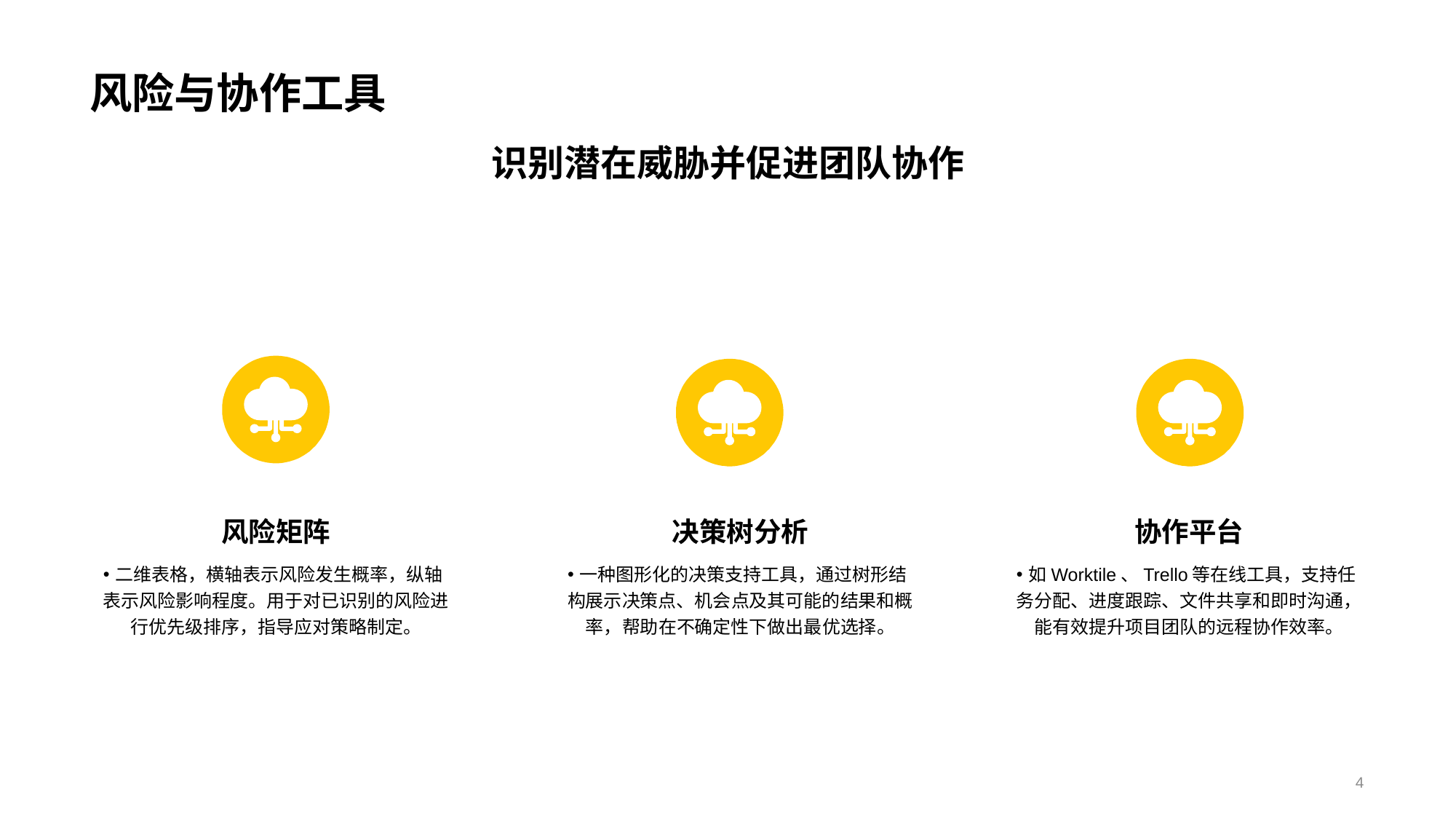

风险与协作工具
识别潜在威胁并促进团队协作

风险矩阵
二维表格，横轴表示风险发生概率，纵轴表示风险影响程度。用于对已识别的风险进行优先级排序，指导应对策略制定。

决策树分析
一种图形化的决策支持工具，通过树形结构展示决策点、机会点及其可能的结果和概率，帮助在不确定性下做出最优选择。

协作平台
如Worktile、Trello等在线工具，支持任务分配、进度跟踪、文件共享和即时沟通，能有效提升项目团队的远程协作效率。
4